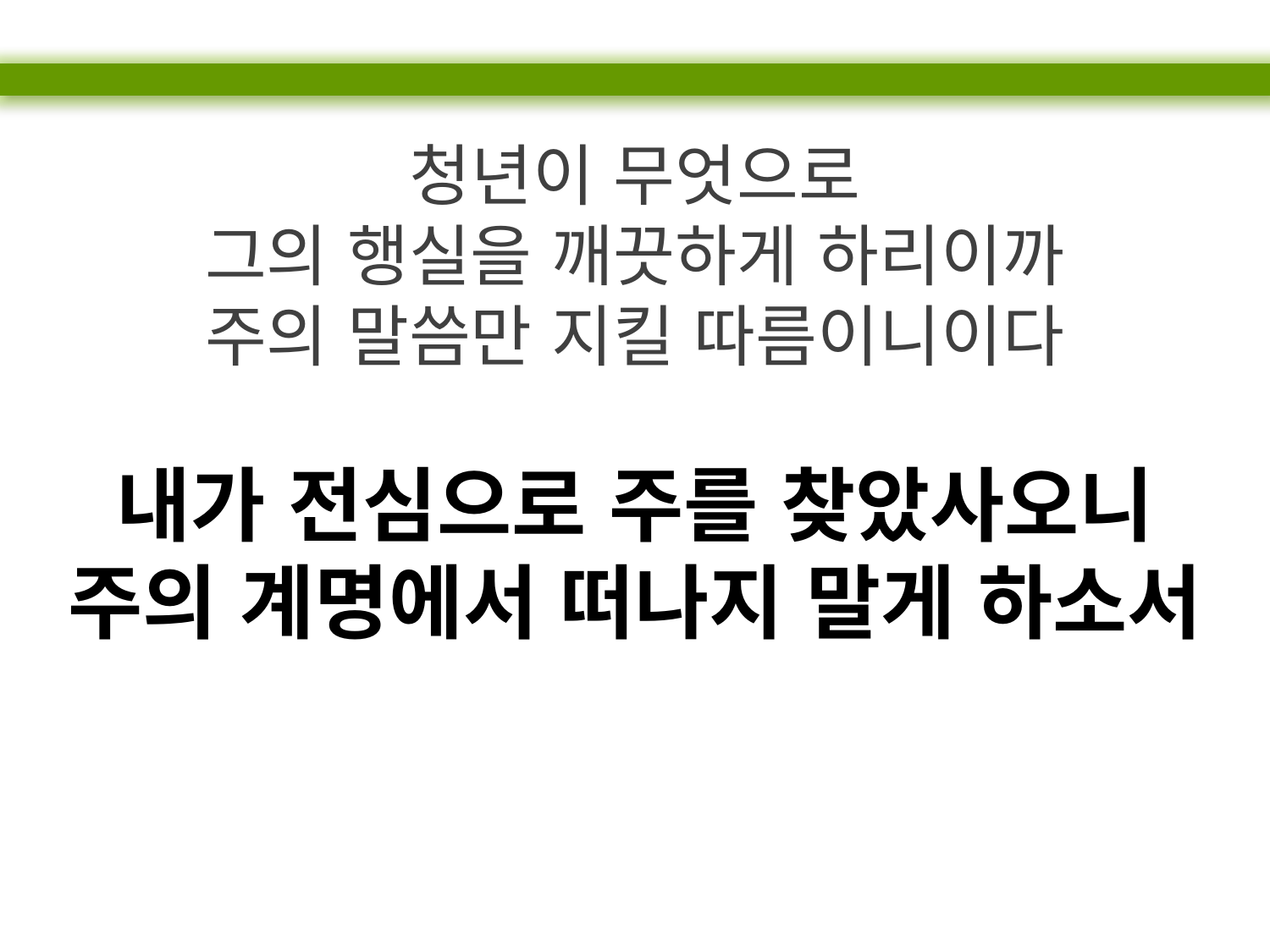

청년이 무엇으로
그의 행실을 깨끗하게 하리이까
주의 말씀만 지킬 따름이니이다
내가 전심으로 주를 찾았사오니
주의 계명에서 떠나지 말게 하소서